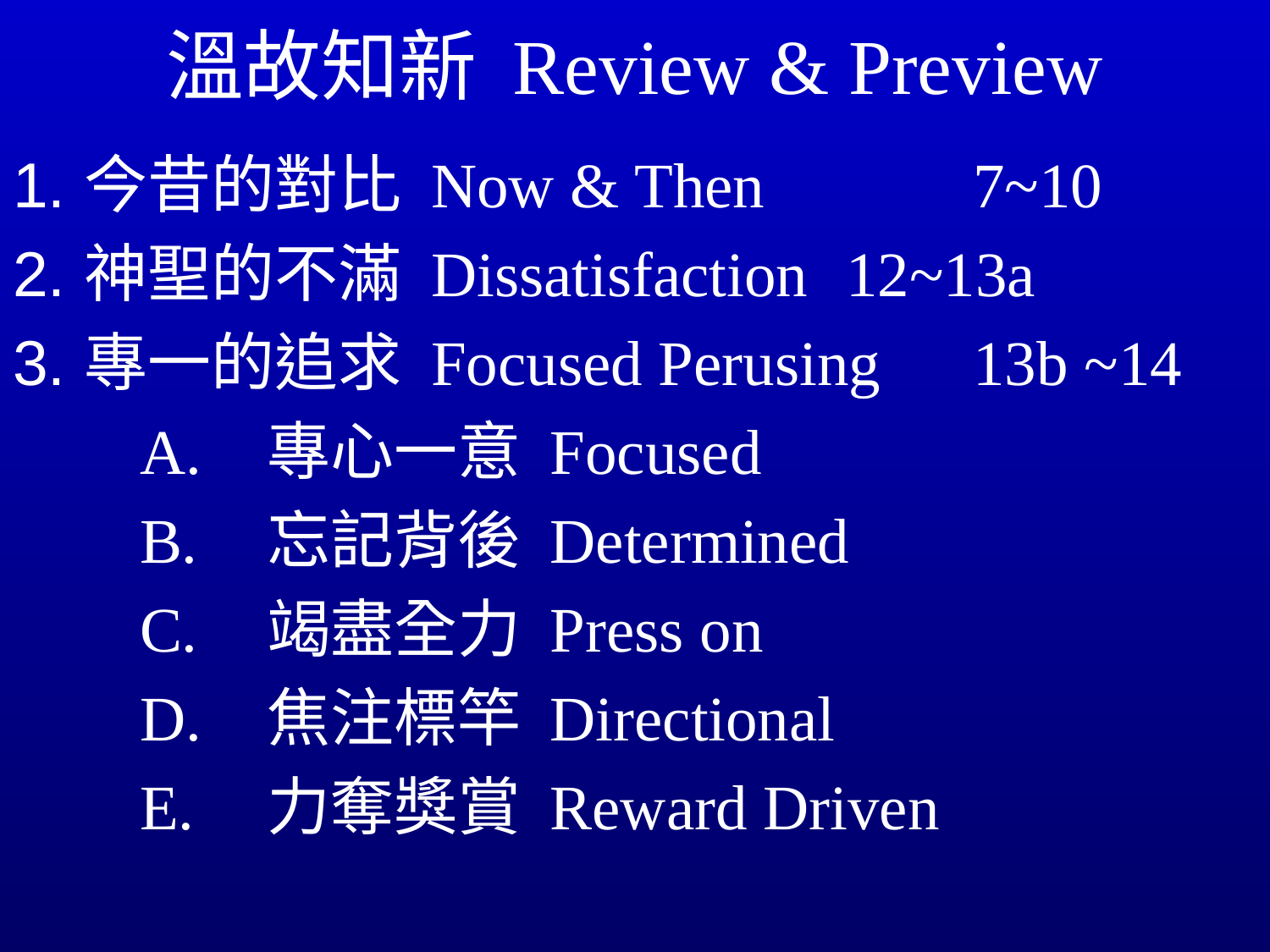

# 溫故知新 Review & Preview
今昔的對比 Now & Then		7~10
神聖的不滿 Dissatisfaction	12~13a
專一的追求 Focused Perusing	13b ~14
	A.	專心一意 Focused
 	B.	忘記背後 Determined
 	C.	竭盡全力 Press on
 	D.	焦注標竿 Directional
 	E.	力奪獎賞 Reward Driven